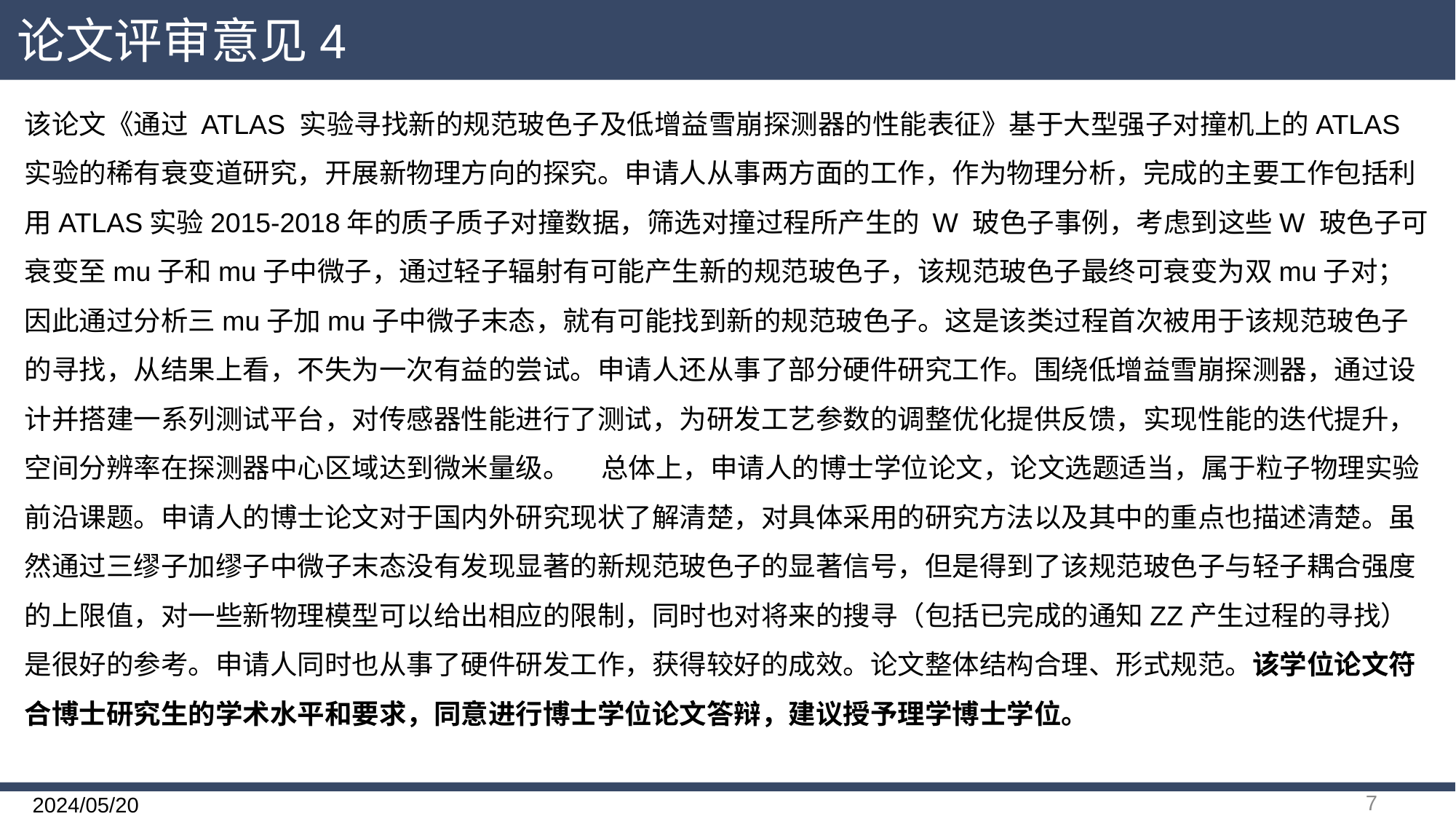

论文评审意见4
该论文《通过 ATLAS 实验寻找新的规范玻色子及低增益雪崩探测器的性能表征》基于大型强子对撞机上的ATLAS实验的稀有衰变道研究，开展新物理方向的探究。申请人从事两方面的工作，作为物理分析，完成的主要工作包括利用ATLAS实验2015-2018年的质子质子对撞数据，筛选对撞过程所产生的 W 玻色子事例，考虑到这些W 玻色子可衰变至mu子和mu子中微子，通过轻子辐射有可能产生新的规范玻色子，该规范玻色子最终可衰变为双mu子对；因此通过分析三mu子加mu子中微子末态，就有可能找到新的规范玻色子。这是该类过程首次被用于该规范玻色子的寻找，从结果上看，不失为一次有益的尝试。申请人还从事了部分硬件研究工作。围绕低增益雪崩探测器，通过设计并搭建一系列测试平台，对传感器性能进行了测试，为研发工艺参数的调整优化提供反馈，实现性能的迭代提升，空间分辨率在探测器中心区域达到微米量级。     总体上，申请人的博士学位论文，论文选题适当，属于粒子物理实验前沿课题。申请人的博士论文对于国内外研究现状了解清楚，对具体采用的研究方法以及其中的重点也描述清楚。虽然通过三缪子加缪子中微子末态没有发现显著的新规范玻色子的显著信号，但是得到了该规范玻色子与轻子耦合强度的上限值，对一些新物理模型可以给出相应的限制，同时也对将来的搜寻（包括已完成的通知ZZ产生过程的寻找）是很好的参考。申请人同时也从事了硬件研发工作，获得较好的成效。论文整体结构合理、形式规范。该学位论文符合博士研究生的学术水平和要求，同意进行博士学位论文答辩，建议授予理学博士学位。

7
2024/05/20